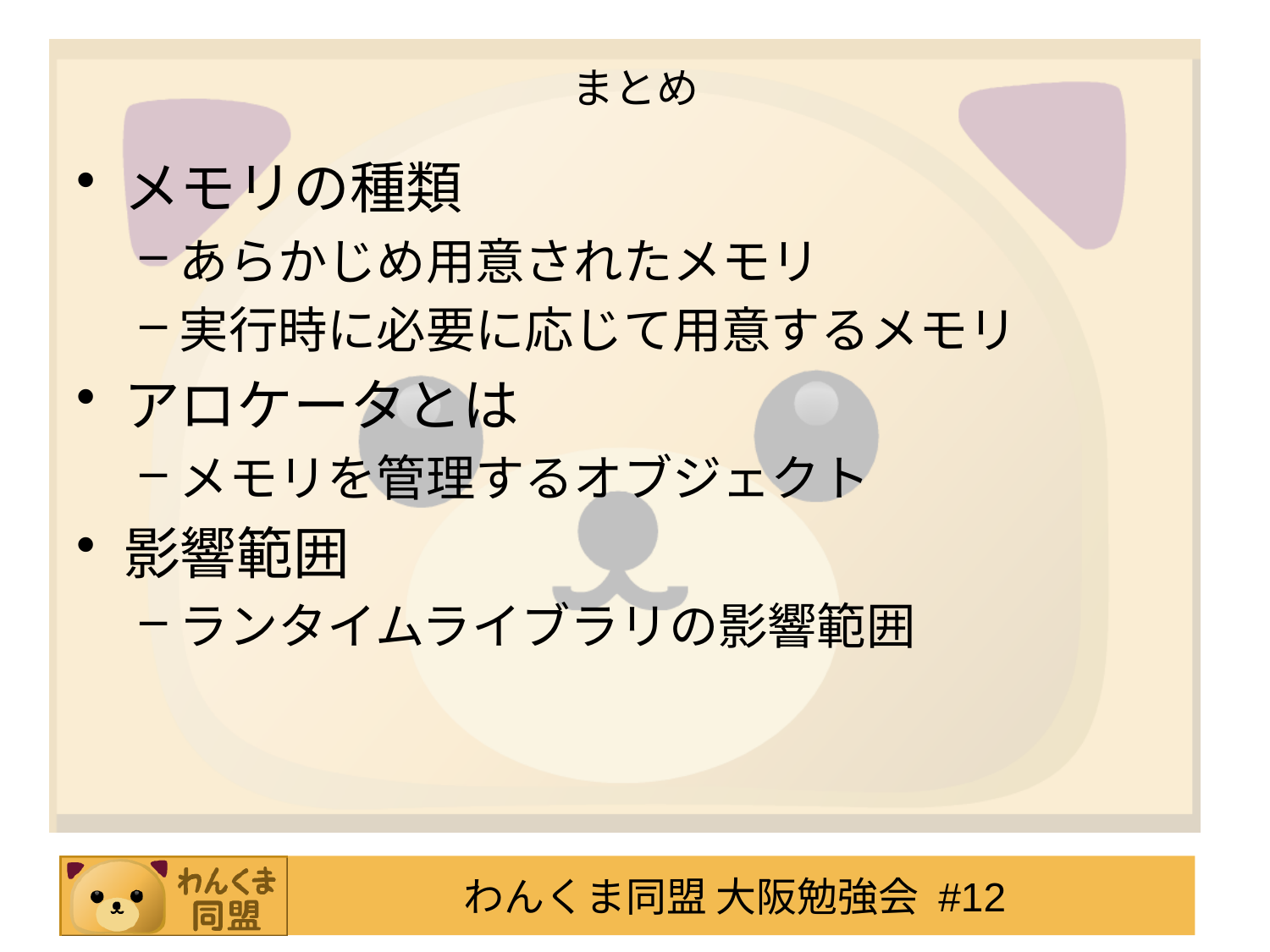

# まとめ
メモリの種類
あらかじめ用意されたメモリ
実行時に必要に応じて用意するメモリ
アロケータとは
メモリを管理するオブジェクト
影響範囲
ランタイムライブラリの影響範囲